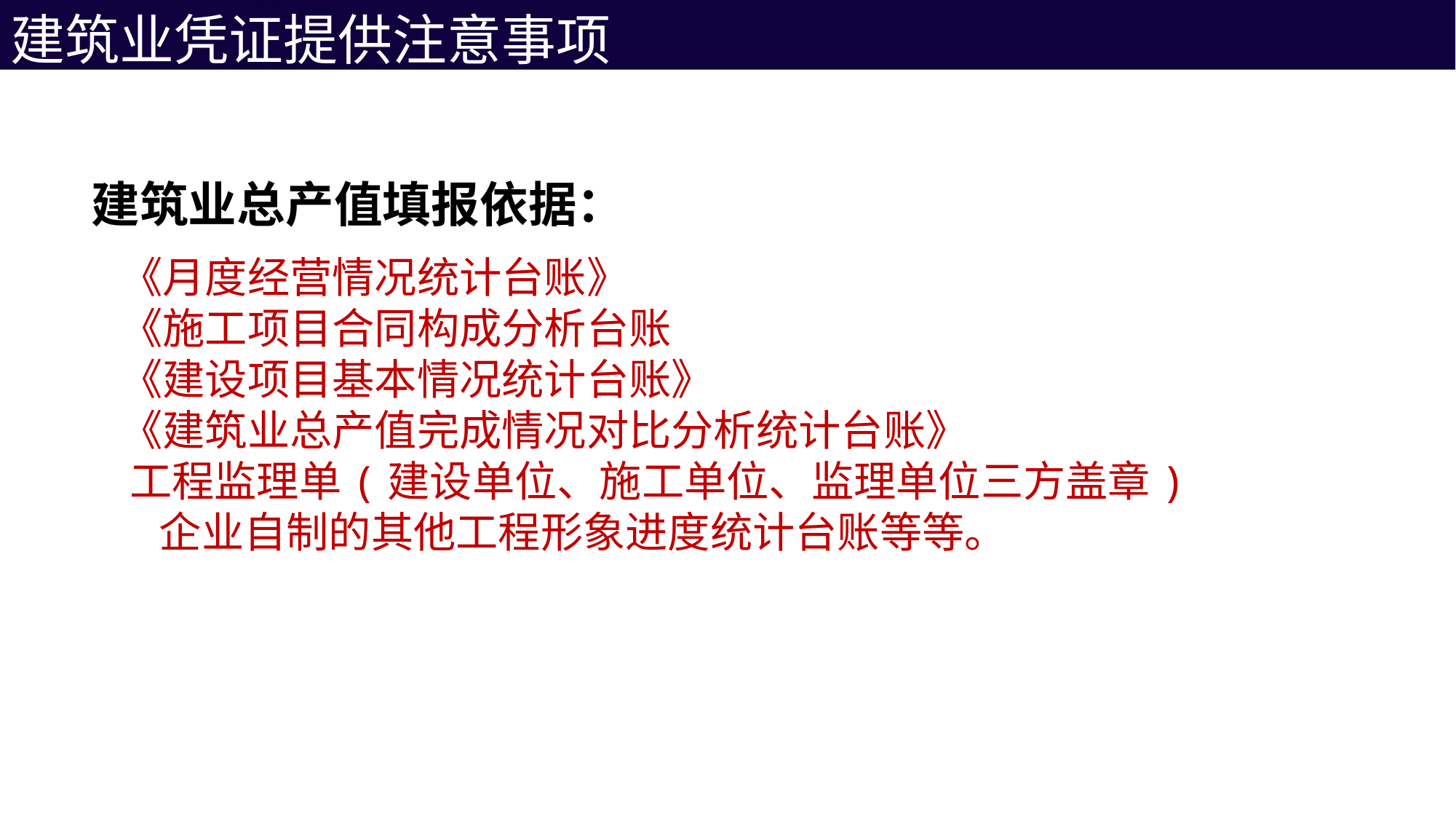

建筑业凭证提供注意事项
建筑业总产值填报依据：
  《月度经营情况统计台账》
  《施工项目合同构成分析台账
  《建设项目基本情况统计台账》
  《建筑业总产值完成情况对比分析统计台账》
   工程监理单(建设单位、施工单位、监理单位三方盖章)
      企业自制的其他工程形象进度统计台账等等。